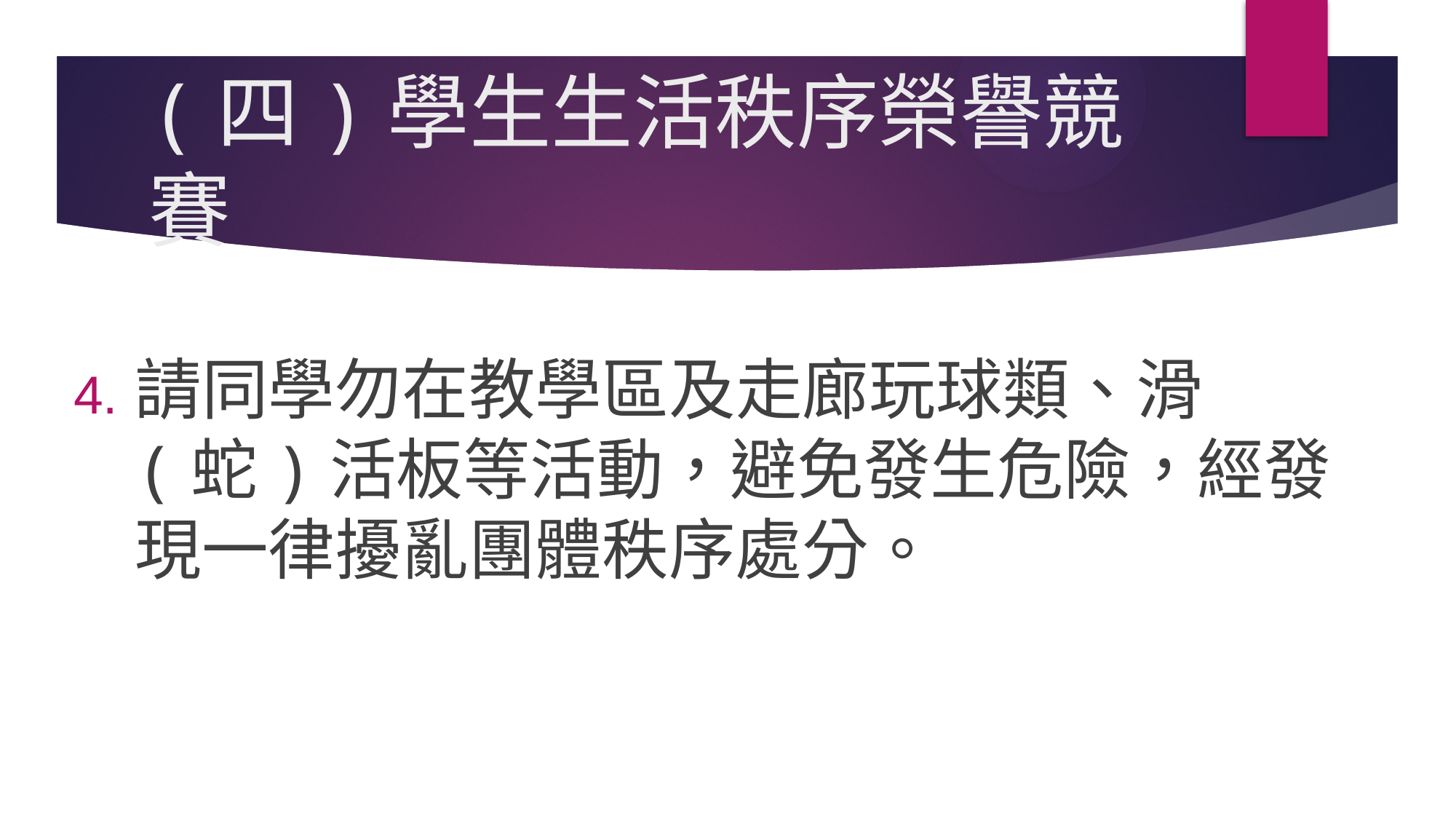

# (四)學生生活秩序榮譽競賽
請同學勿在教學區及走廊玩球類、滑(蛇)活板等活動，避免發生危險，經發現一律擾亂團體秩序處分。